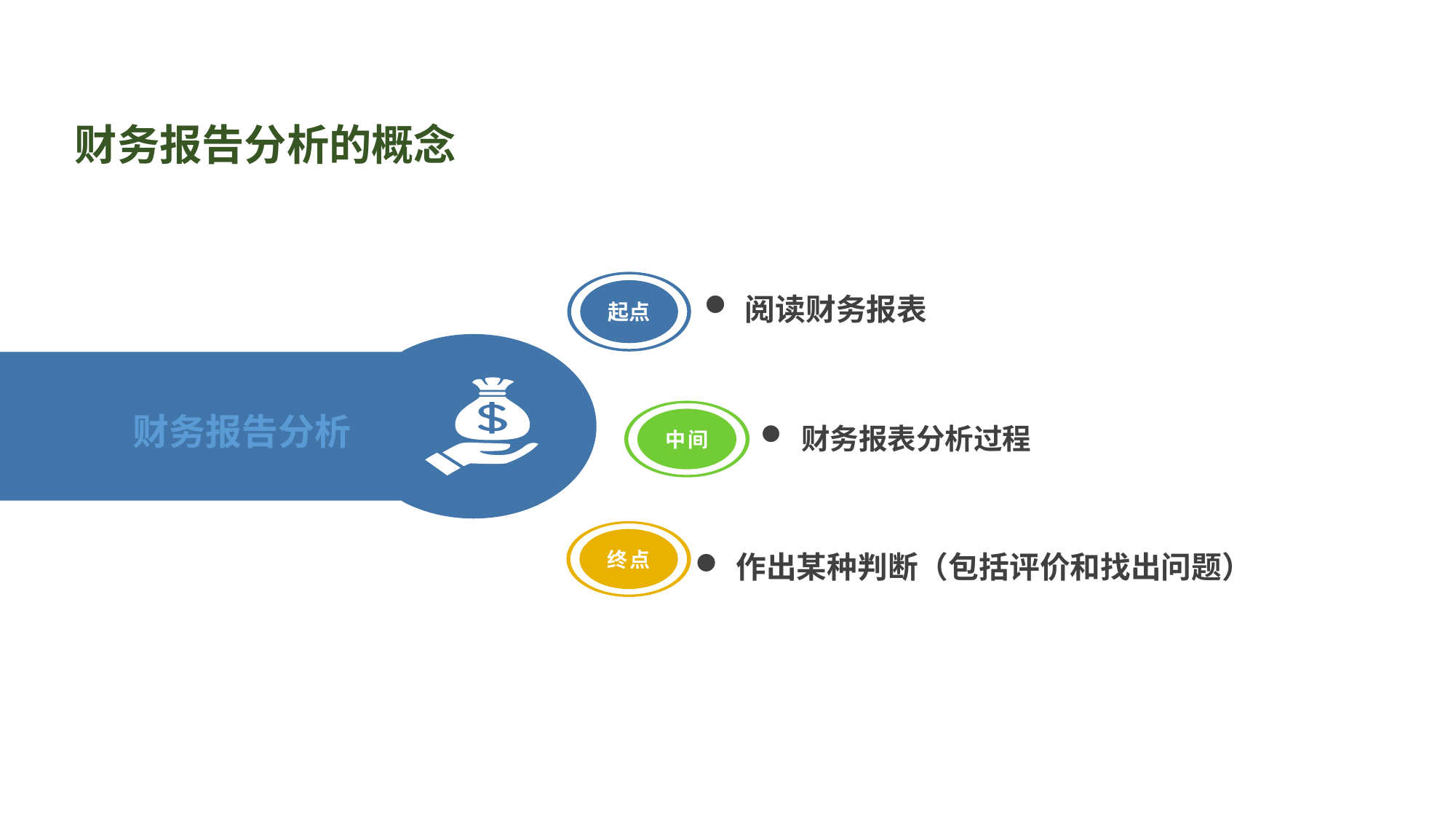

财务报告分析的概念
阅读财务报表
起点
财务报告分析

中间
财务报表分析过程

终点

作出某种判断（包括评价和找出问题）